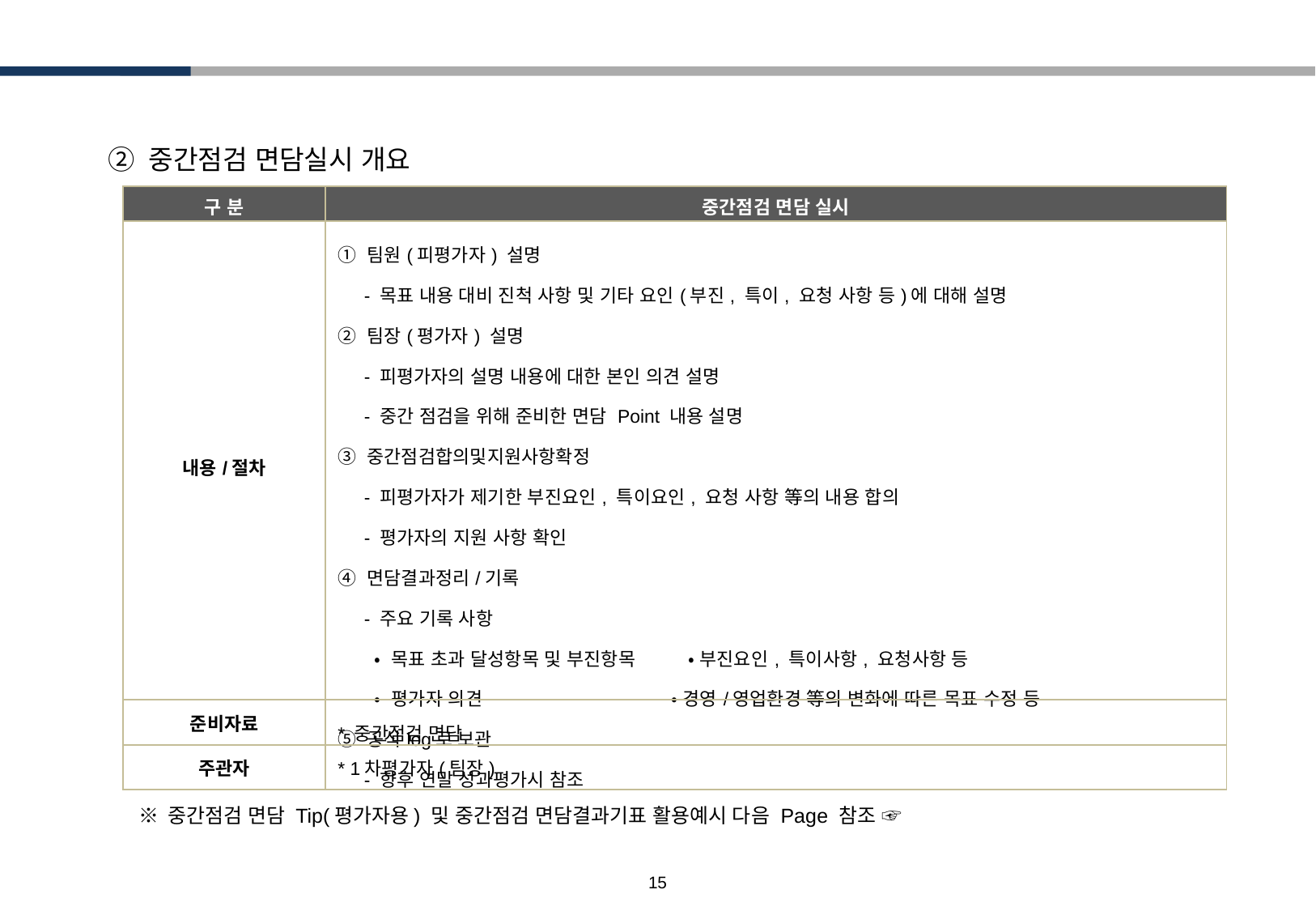

3. 단계별 세부내용
        ② 중간점검 면담실시 개요
| 구 분 | 중간점검 면담 실시 |
| --- | --- |
| 내용/절차 | ① 팀원(피평가자) 설명 - 목표 내용 대비 진척 사항 및 기타 요인(부진, 특이, 요청 사항 등)에 대해 설명 ② 팀장(평가자) 설명 - 피평가자의 설명 내용에 대한 본인 의견 설명 - 중간 점검을 위해 준비한 면담 Point 내용 설명 ③ 중간점검합의및지원사항확정 - 피평가자가 제기한 부진요인, 특이요인, 요청 사항 等의 내용 합의 - 평가자의 지원 사항 확인 ④ 면담결과정리/기록 - 주요 기록 사항 • 목표 초과 달성항목 및 부진항목 • 부진요인, 특이사항, 요청사항 등 • 평가자 의견 • 경영/영업환경 等의 변화에 따른 목표 수정 등 ⑤ 공식log로 보관 - 향후 연말 성과평가시 참조 |
| 준비자료 | \* 중간점검 면담 |
| 주관자 | \* 1차평가자(팀장) |
※ 중간점검 면담 Tip(평가자용) 및 중간점검 면담결과기표 활용예시 다음 Page 참조 ☞
15